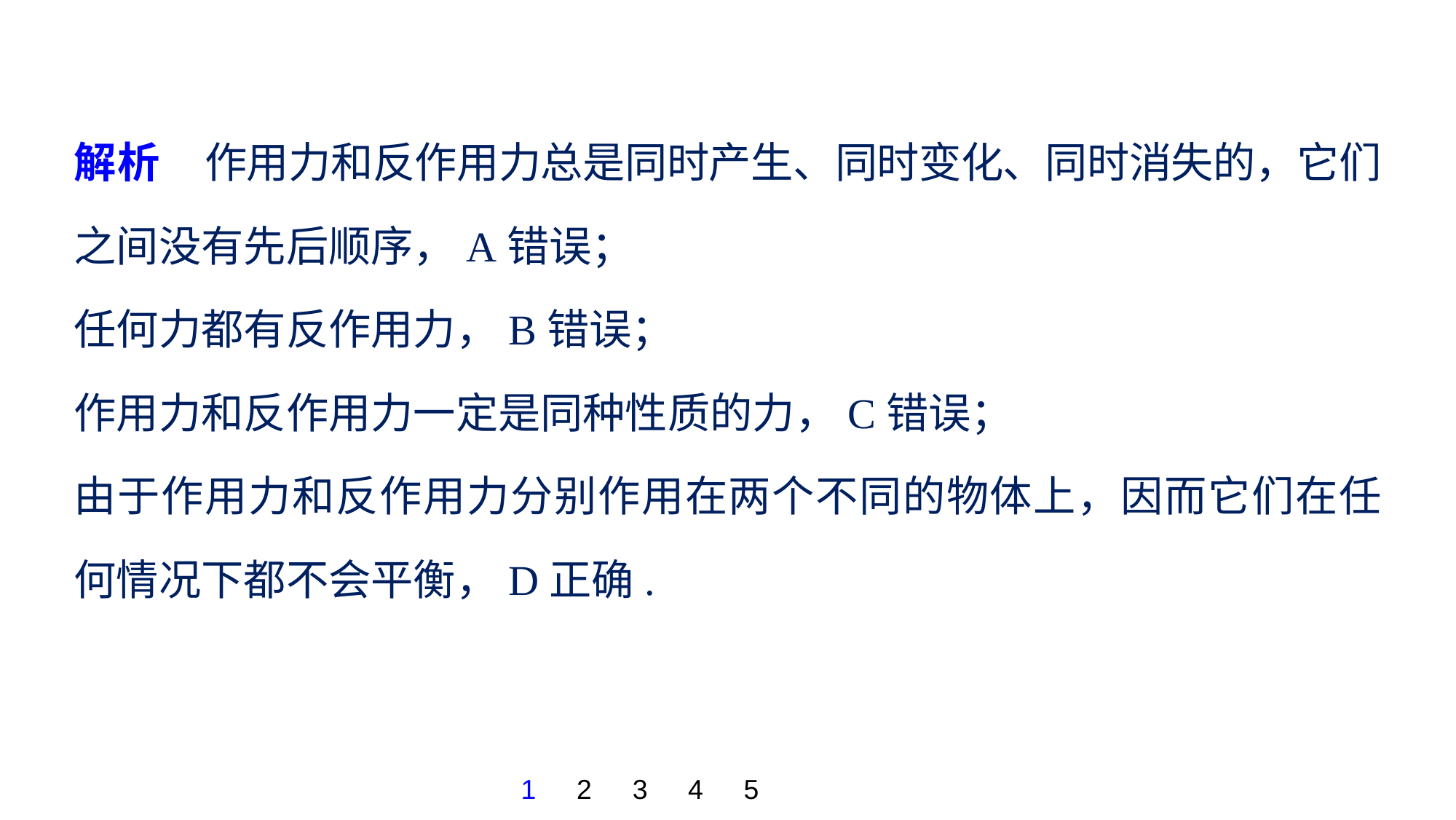

解析　作用力和反作用力总是同时产生、同时变化、同时消失的，它们之间没有先后顺序，A错误；
任何力都有反作用力，B错误；
作用力和反作用力一定是同种性质的力，C错误；
由于作用力和反作用力分别作用在两个不同的物体上，因而它们在任何情况下都不会平衡，D正确.
1
2
3
4
5